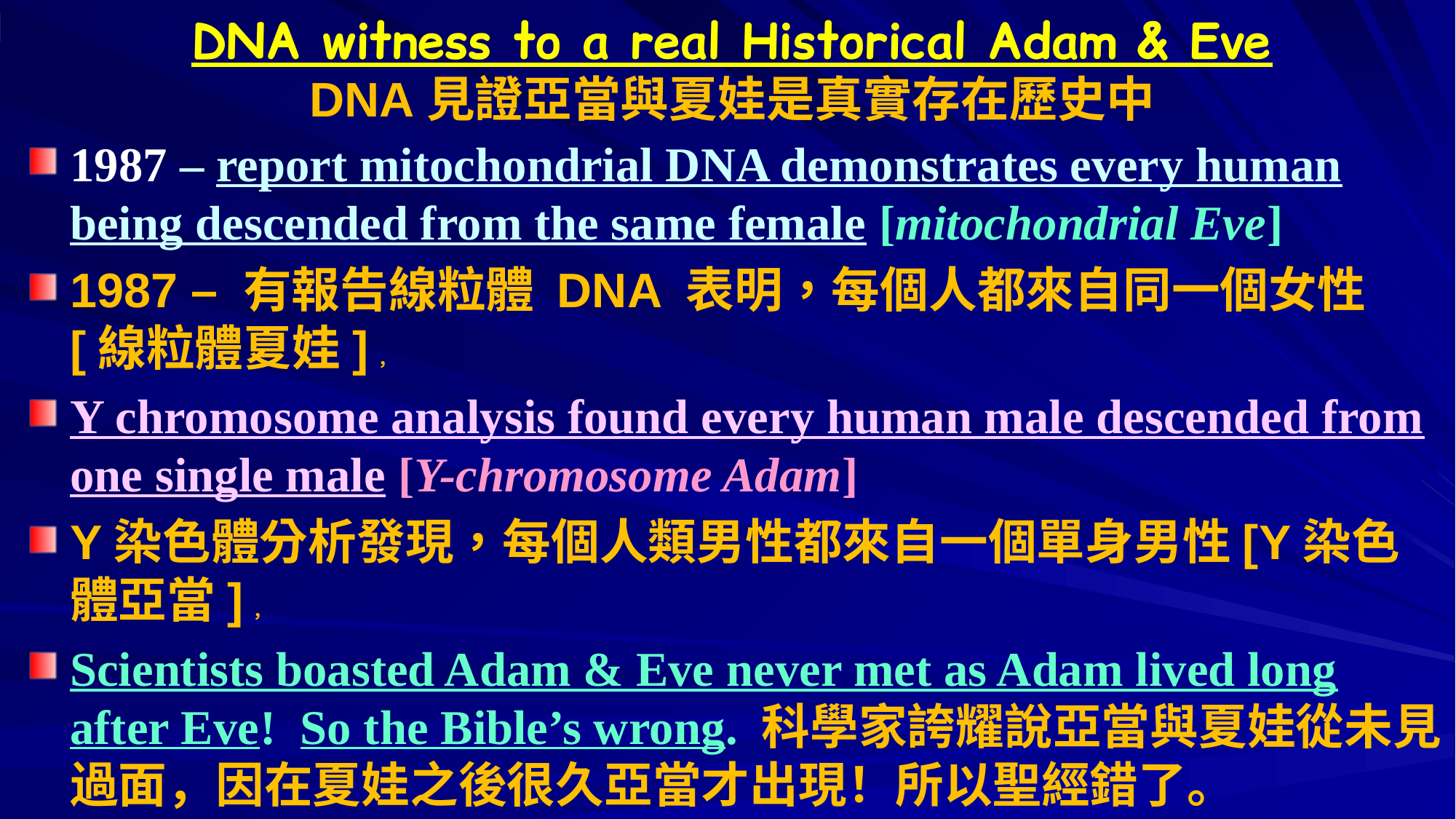

# DNA witness to a real Historical Adam & Eve DNA見證亞當與夏娃是真實存在歷史中

1987 – report mitochondrial DNA demonstrates every human being descended from the same female [mitochondrial Eve]
1987 – 有報告線粒體 DNA 表明，每個人都來自同一個女性 [線粒體夏娃] ，
Y chromosome analysis found every human male descended from one single male [Y-chromosome Adam]
Y染色體分析發現，每個人類男性都來自一個單身男性[Y染色體亞當] ，
Scientists boasted Adam & Eve never met as Adam lived long after Eve!  So the Bible’s wrong. 科學家誇耀說亞當與夏娃從未見過面，因在夏娃之後很久亞當才出現！所以聖經錯了。